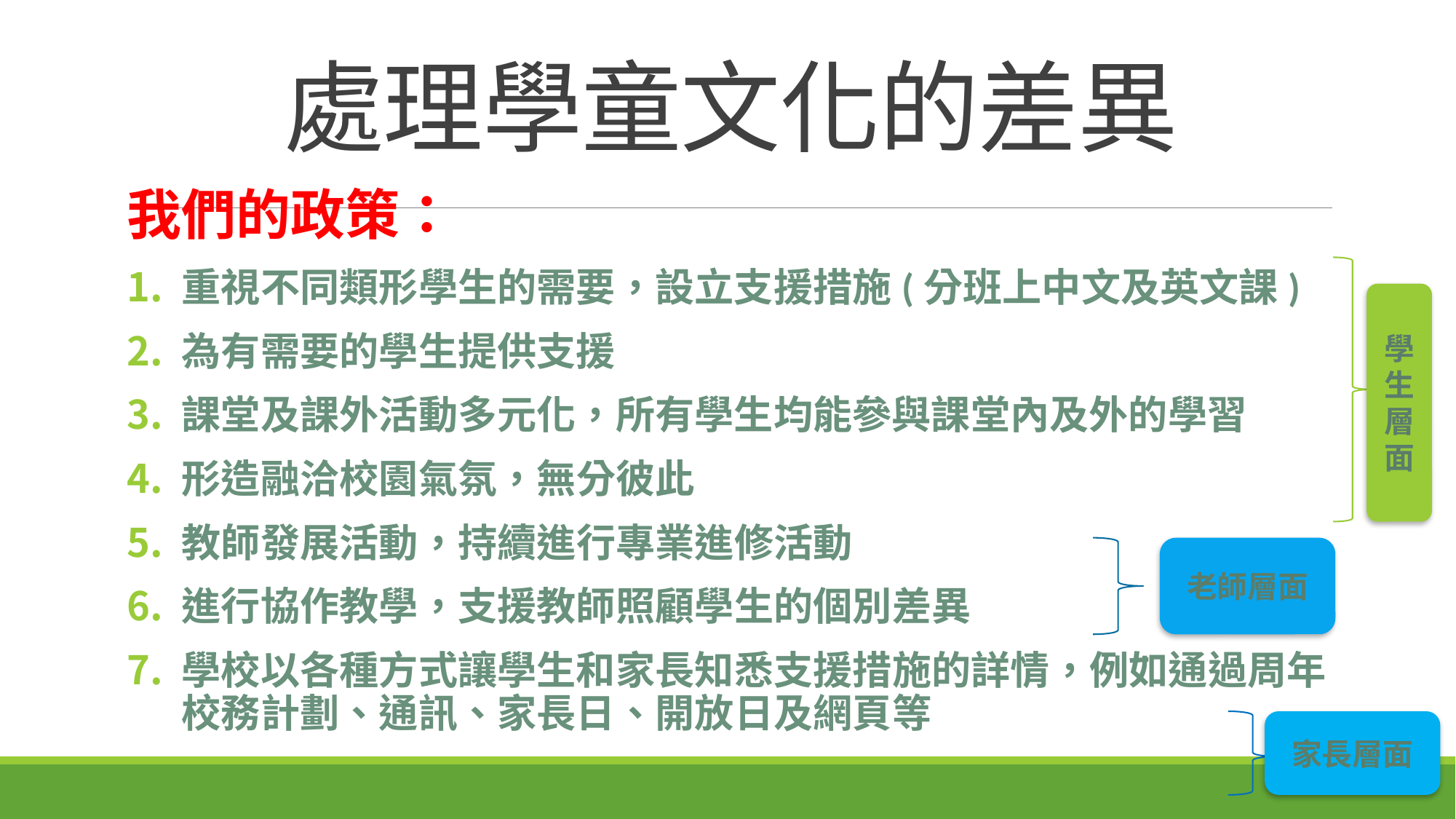

# 處理學童文化的差異
我們的政策：
重視不同類形學生的需要，設立支援措施(分班上中文及英文課)
為有需要的學生提供支援
課堂及課外活動多元化，所有學生均能參與課堂內及外的學習
形造融洽校園氣氛，無分彼此
教師發展活動，持續進行專業進修活動
進行協作教學，支援教師照顧學生的個別差異
學校以各種方式讓學生和家長知悉支援措施的詳情，例如通過周年校務計劃、通訊、家長日、開放日及網頁等

學生層面

老師層面

家長層面